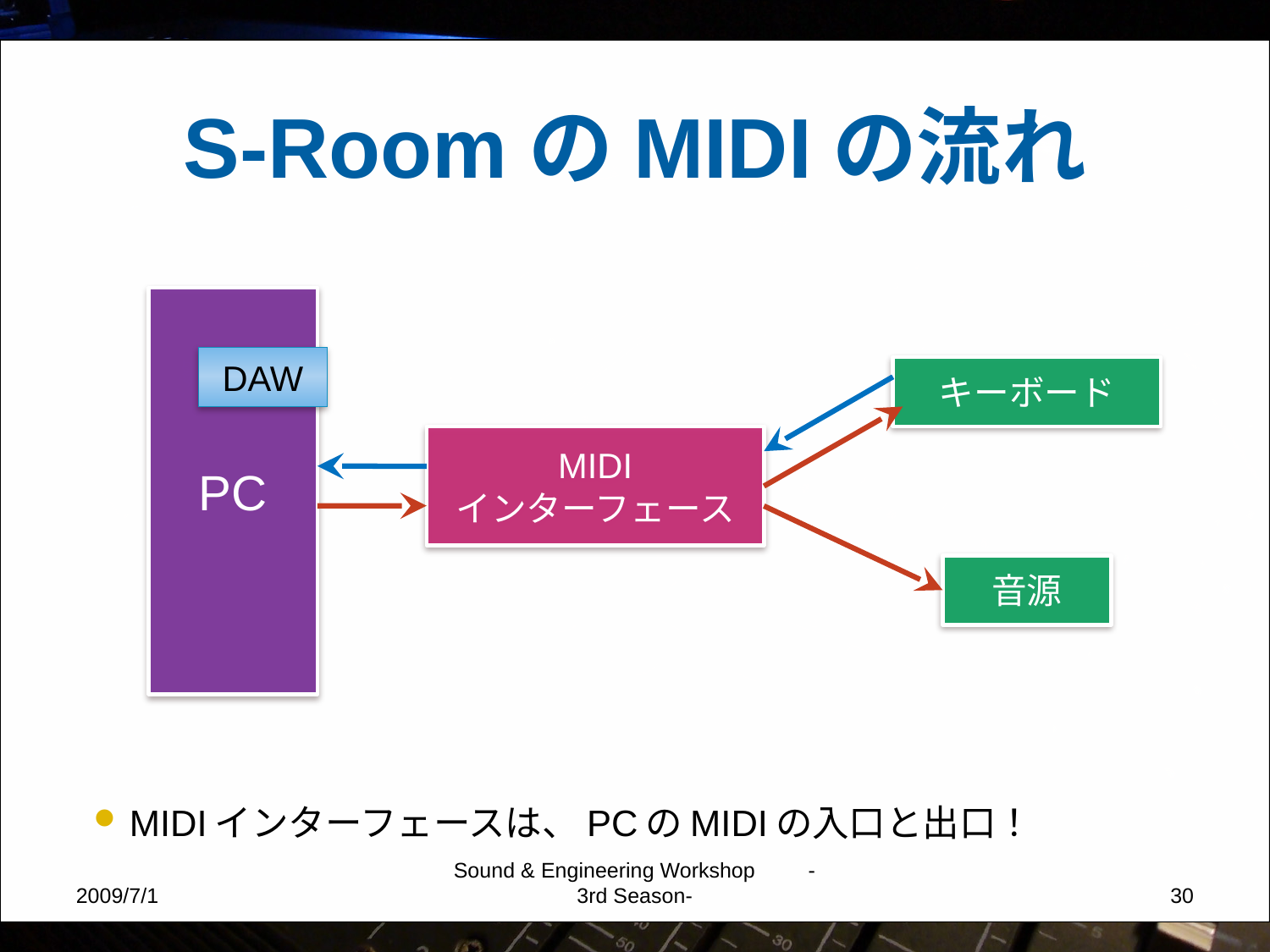

# S-RoomのMIDIの流れ
PC
DAW
キーボード
MIDI
インターフェース
音源
MIDIインターフェースは、PCのMIDIの入口と出口！
2009/7/1
Sound & Engineering Workshop         -3rd Season-
30